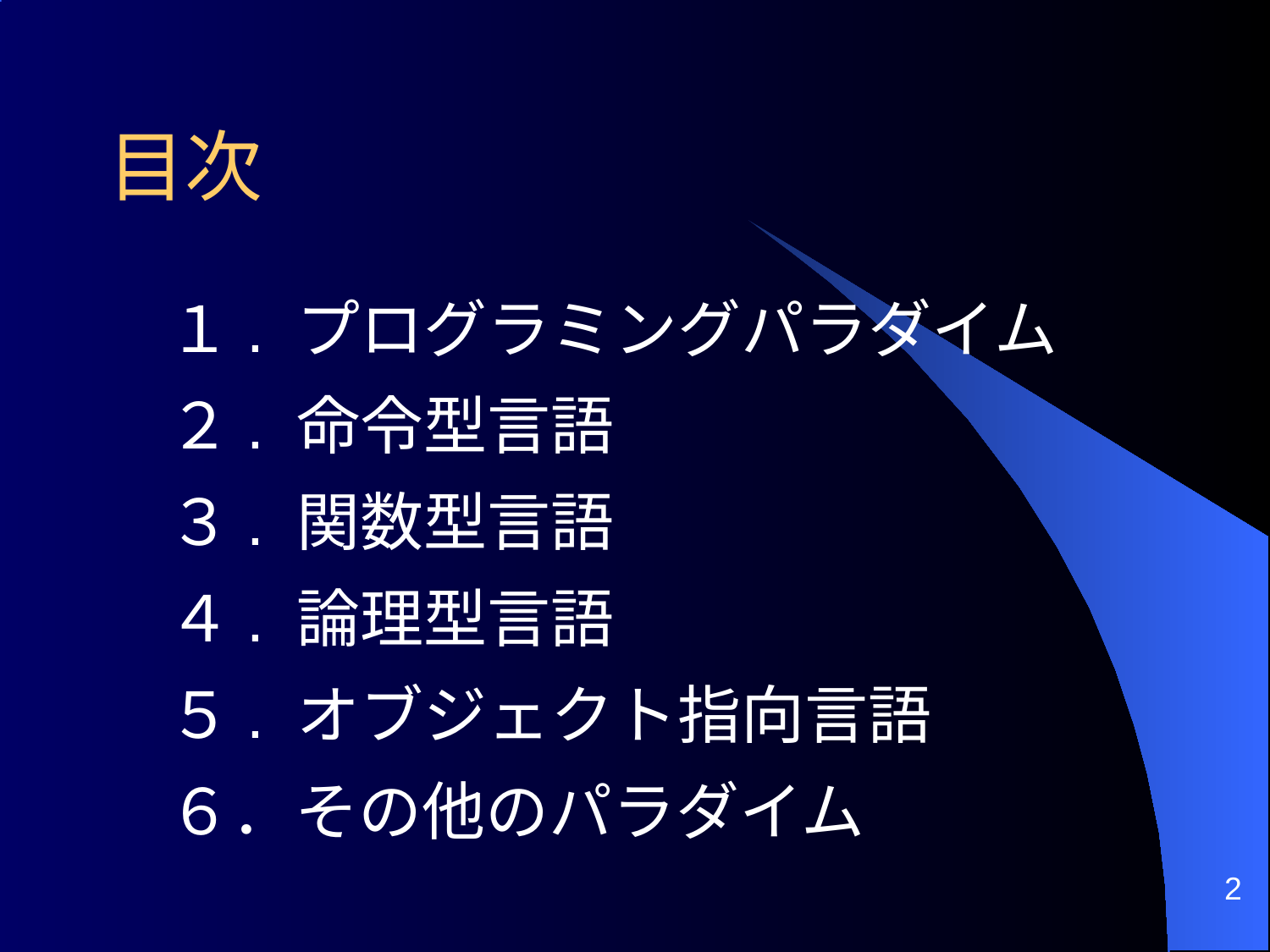

# 目次
	１. プログラミングパラダイム
	２. 命令型言語
	３. 関数型言語
	４. 論理型言語
	５. オブジェクト指向言語
	６．その他のパラダイム
2